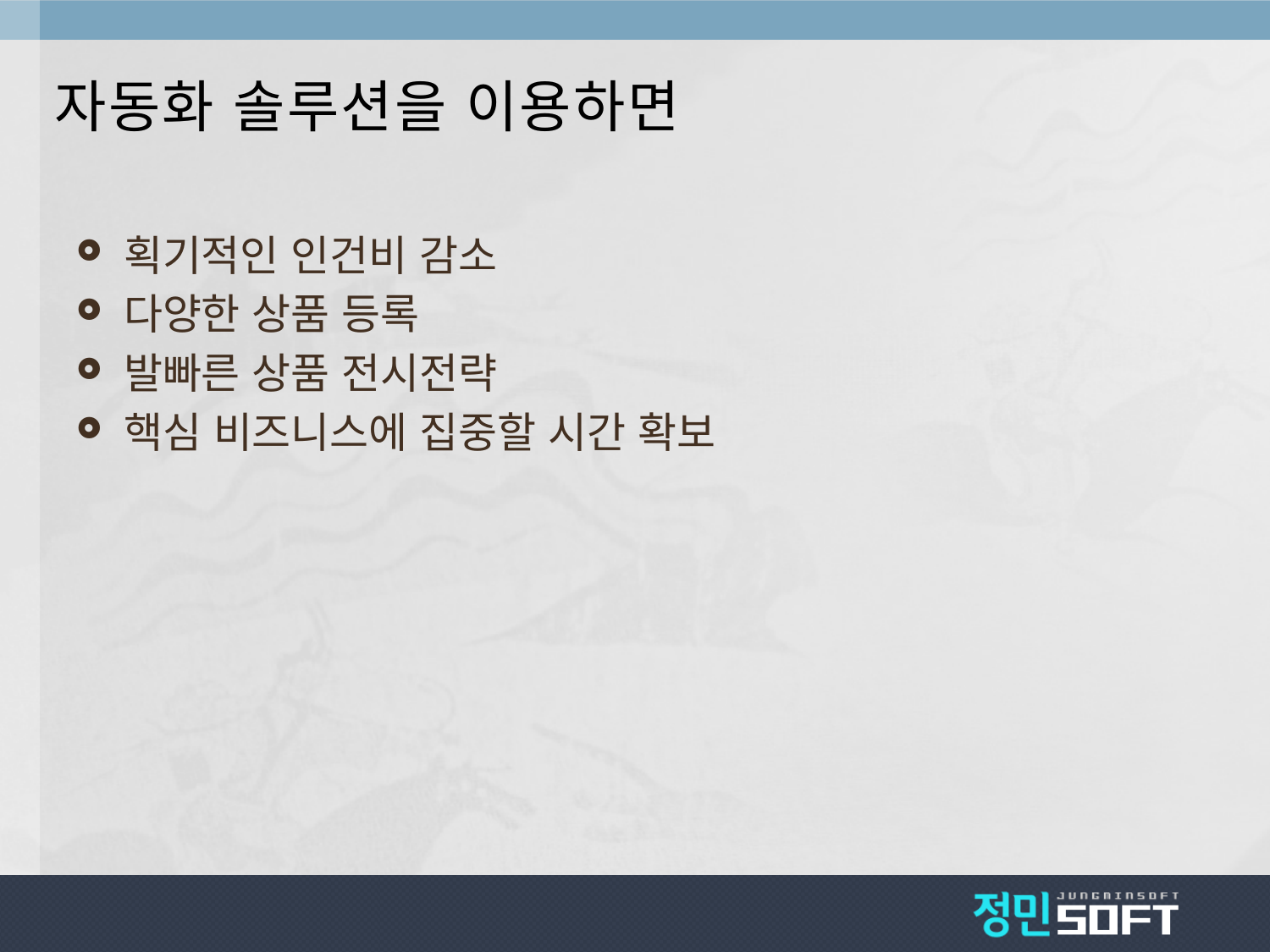

# 자동화 솔루션을 이용하면
획기적인 인건비 감소
다양한 상품 등록
발빠른 상품 전시전략
핵심 비즈니스에 집중할 시간 확보